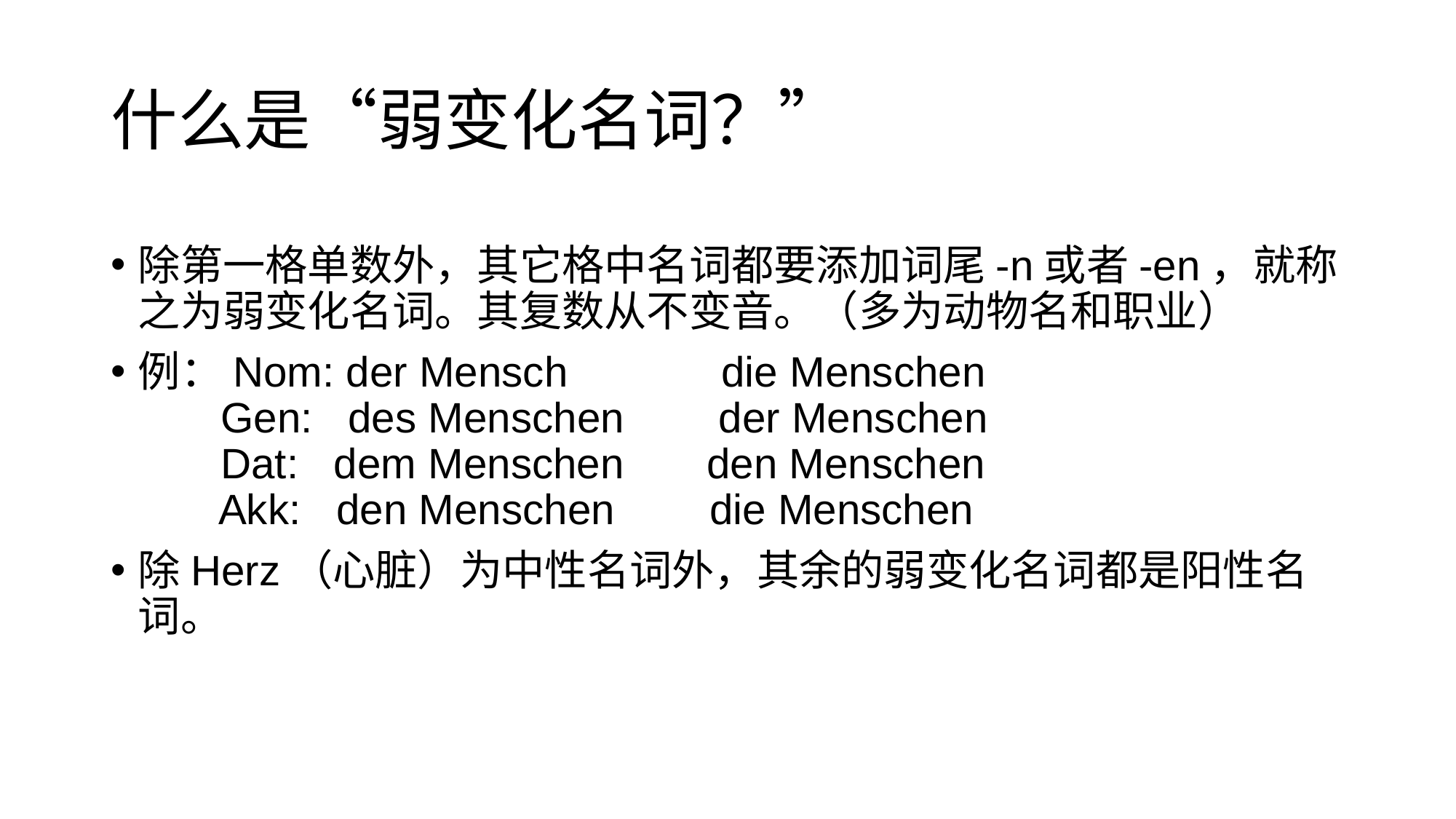

# 什么是“弱变化名词？”
除第一格单数外，其它格中名词都要添加词尾-n或者-en，就称之为弱变化名词。其复数从不变音。（多为动物名和职业）
例：Nom: der Mensch             die Menschen
       Gen:   des Menschen        der Menschen
       Dat:   dem Menschen       den Menschen
       Akk:   den Menschen        die Menschen
除Herz（心脏）为中性名词外，其余的弱变化名词都是阳性名词。